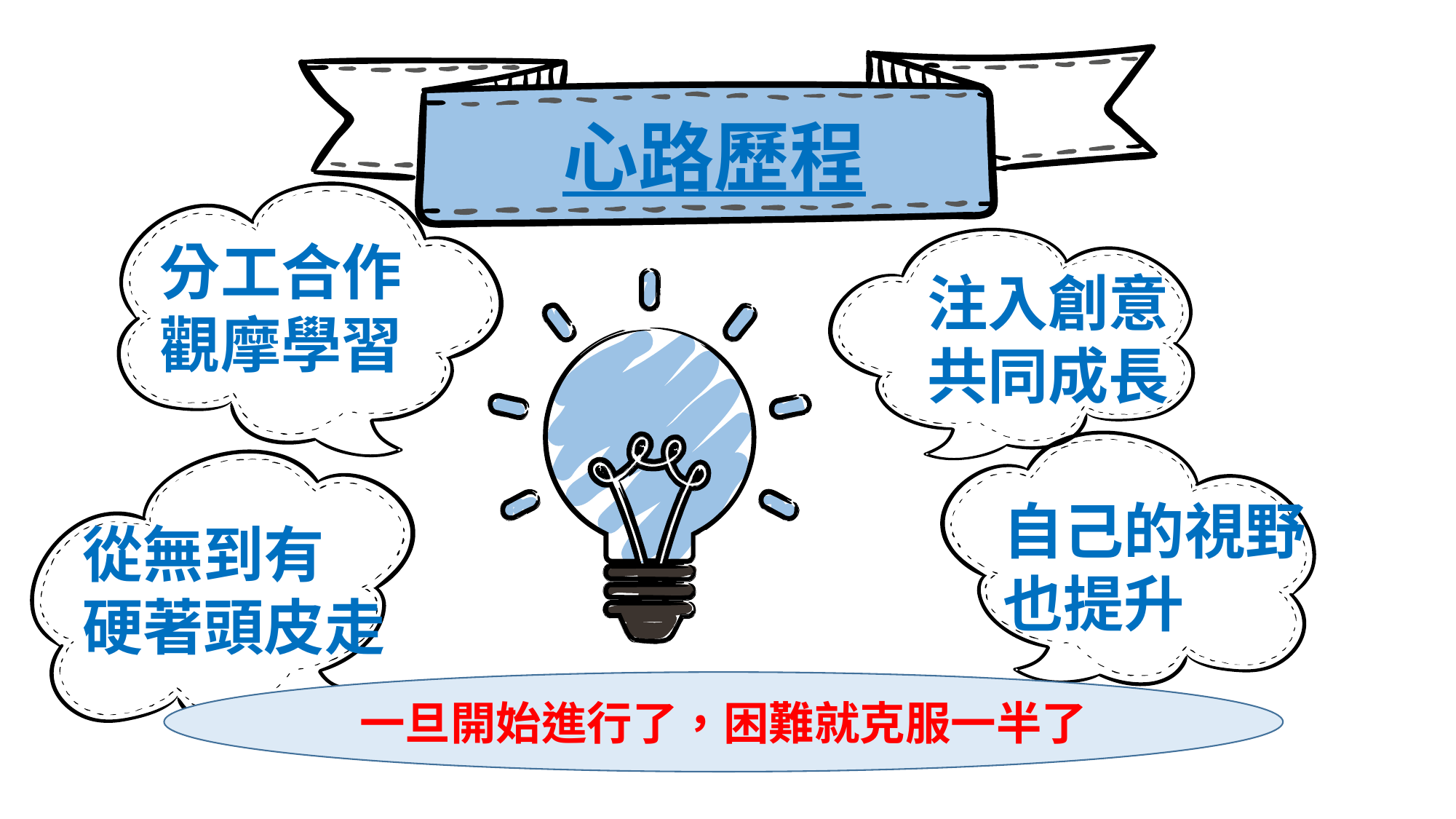

心路歷程

分工合作
觀摩學習
注入創意
共同成長

自己的視野
也提升
從無到有
硬著頭皮走
一旦開始進行了，困難就克服一半了